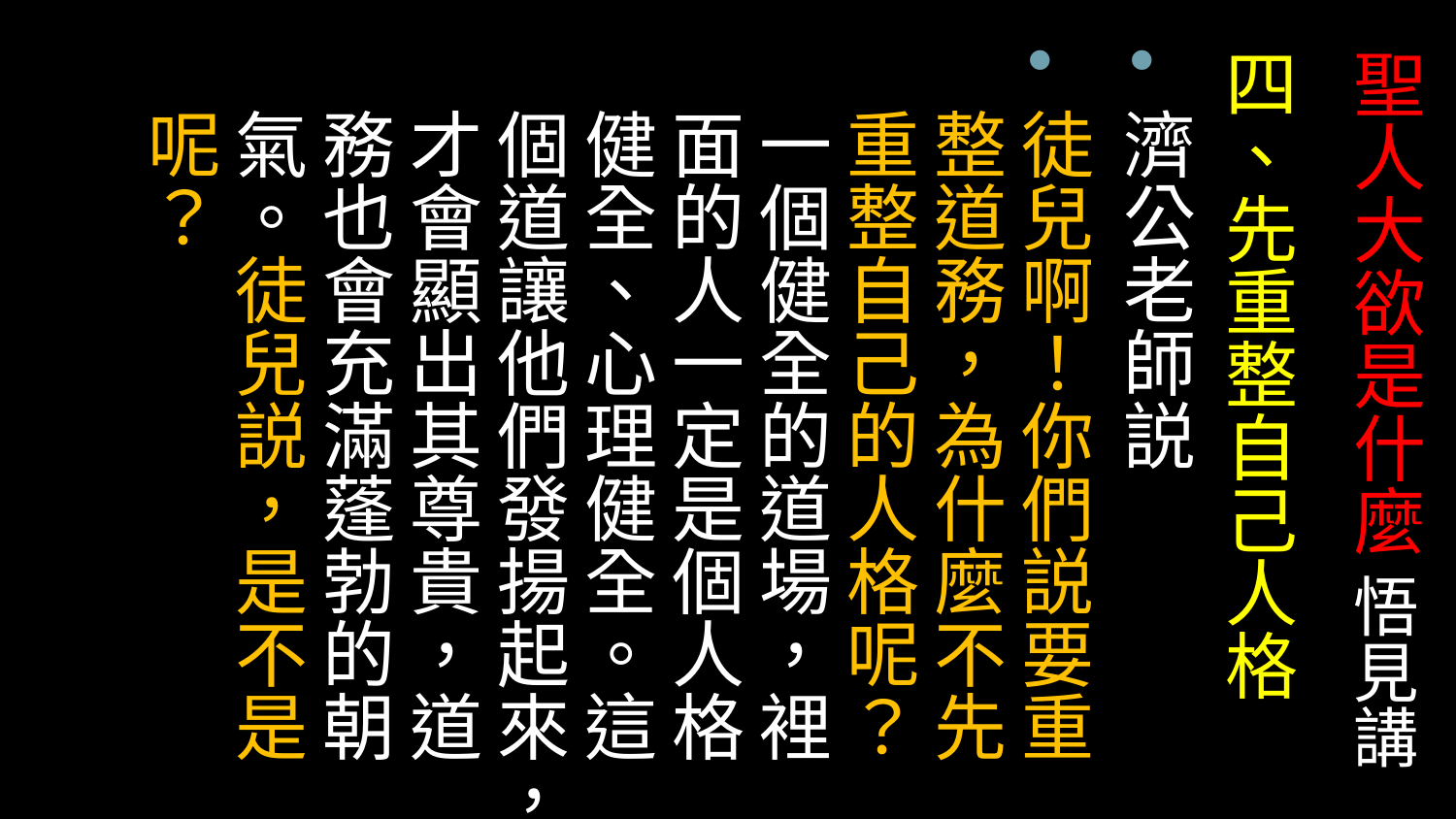

# 聖人大欲是什麼 悟見講
四、先重整自己人格
濟公老師説
徒兒啊！你們説要重整道務，為什麼不先重整自己的人格呢？一個健全的道場，裡面的人一定是個人格健全、心理健全。這個道讓他們發揚起來，才會顯出其尊貴，道務也會充滿蓬勃的朝氣。徒兒説，是不是呢？